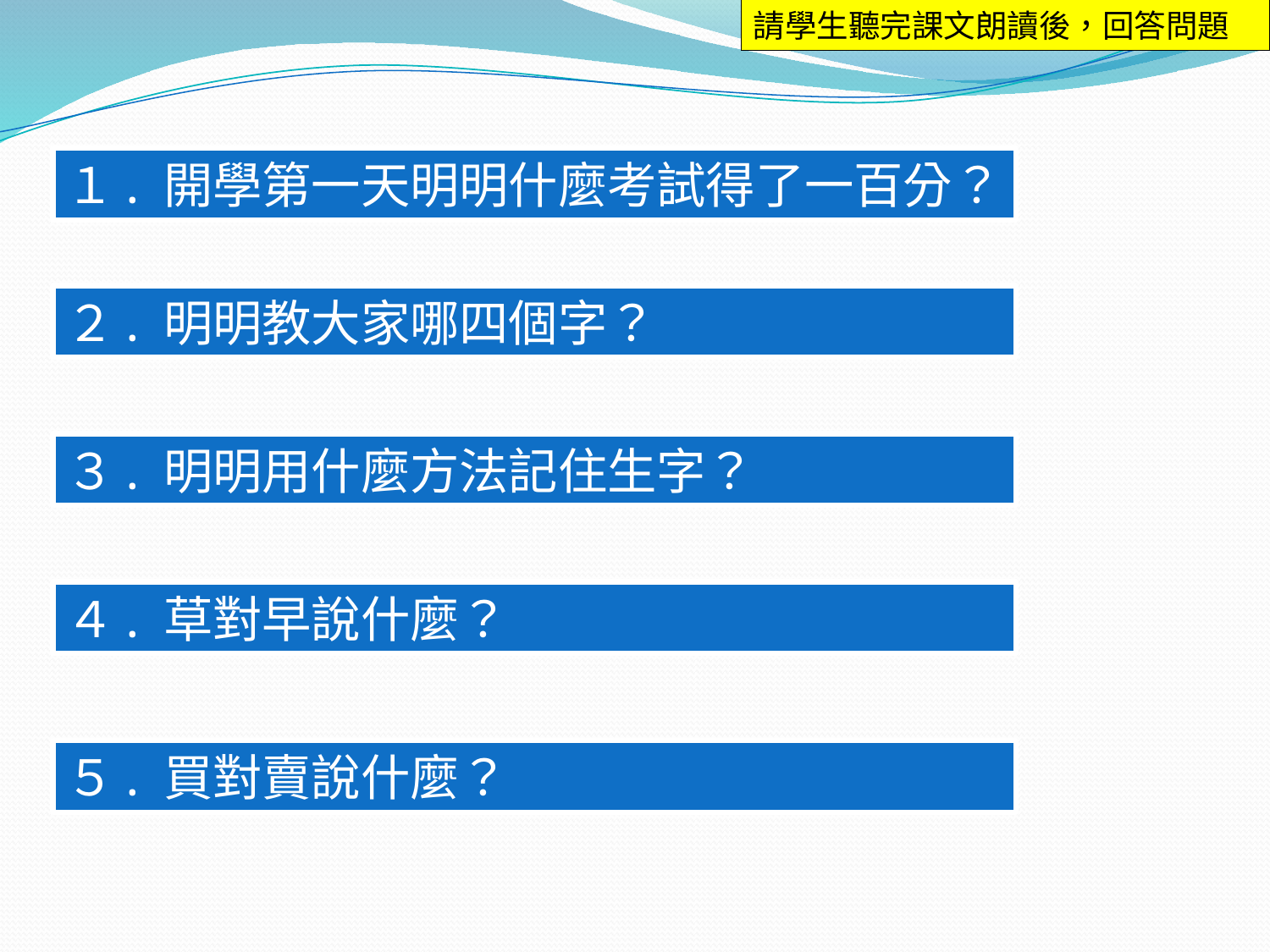

請學生聽完課文朗讀後，回答問題
１. 開學第一天明明什麼考試得了一百分？
２. 明明教大家哪四個字？
３. 明明用什麼方法記住生字？
４. 草對早說什麼？
５. 買對賣說什麼？